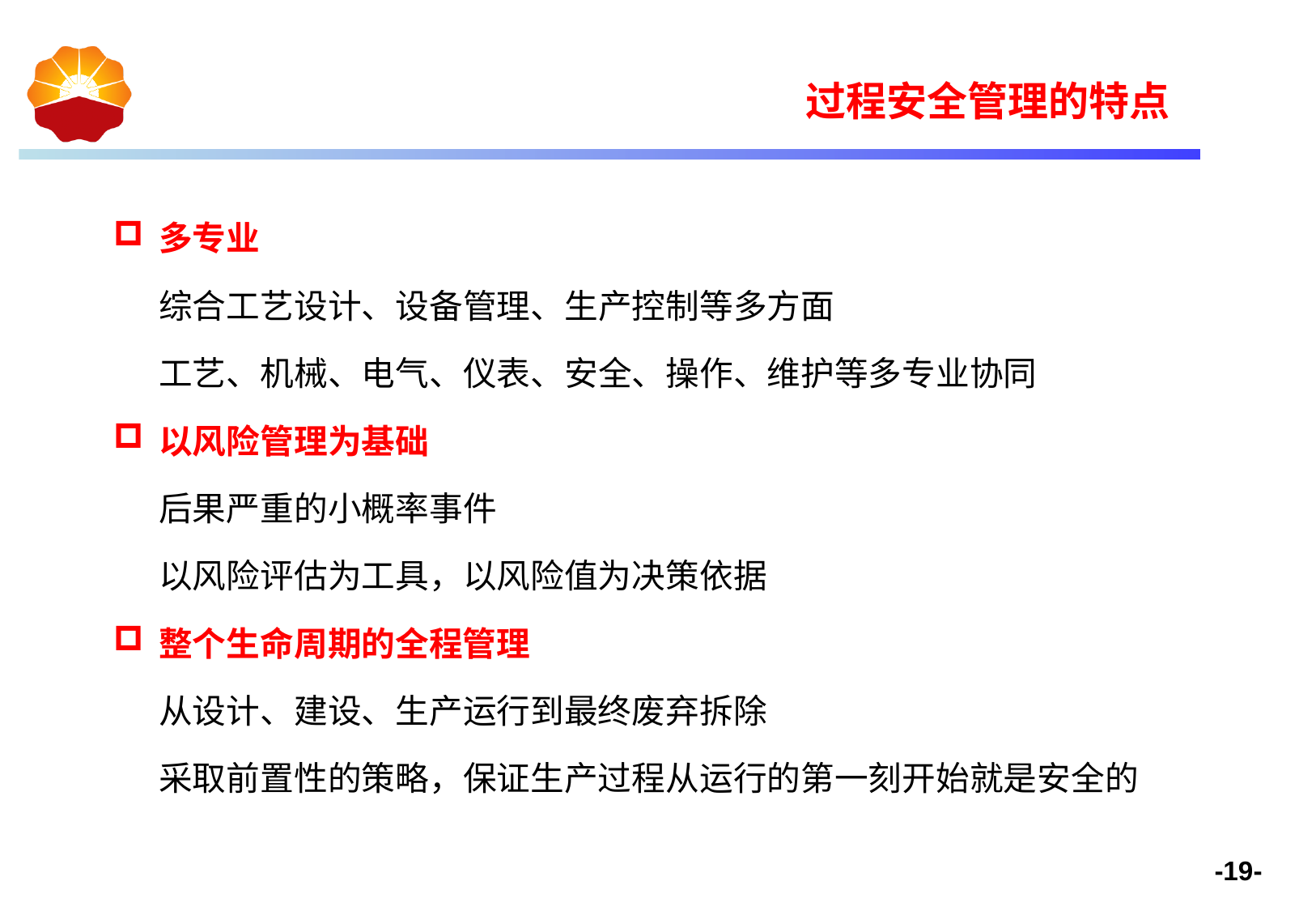

过程安全管理的特点
多专业
     综合工艺设计、设备管理、生产控制等多方面
     工艺、机械、电气、仪表、安全、操作、维护等多专业协同
以风险管理为基础
     后果严重的小概率事件
     以风险评估为工具，以风险值为决策依据
整个生命周期的全程管理
     从设计、建设、生产运行到最终废弃拆除
     采取前置性的策略，保证生产过程从运行的第一刻开始就是安全的